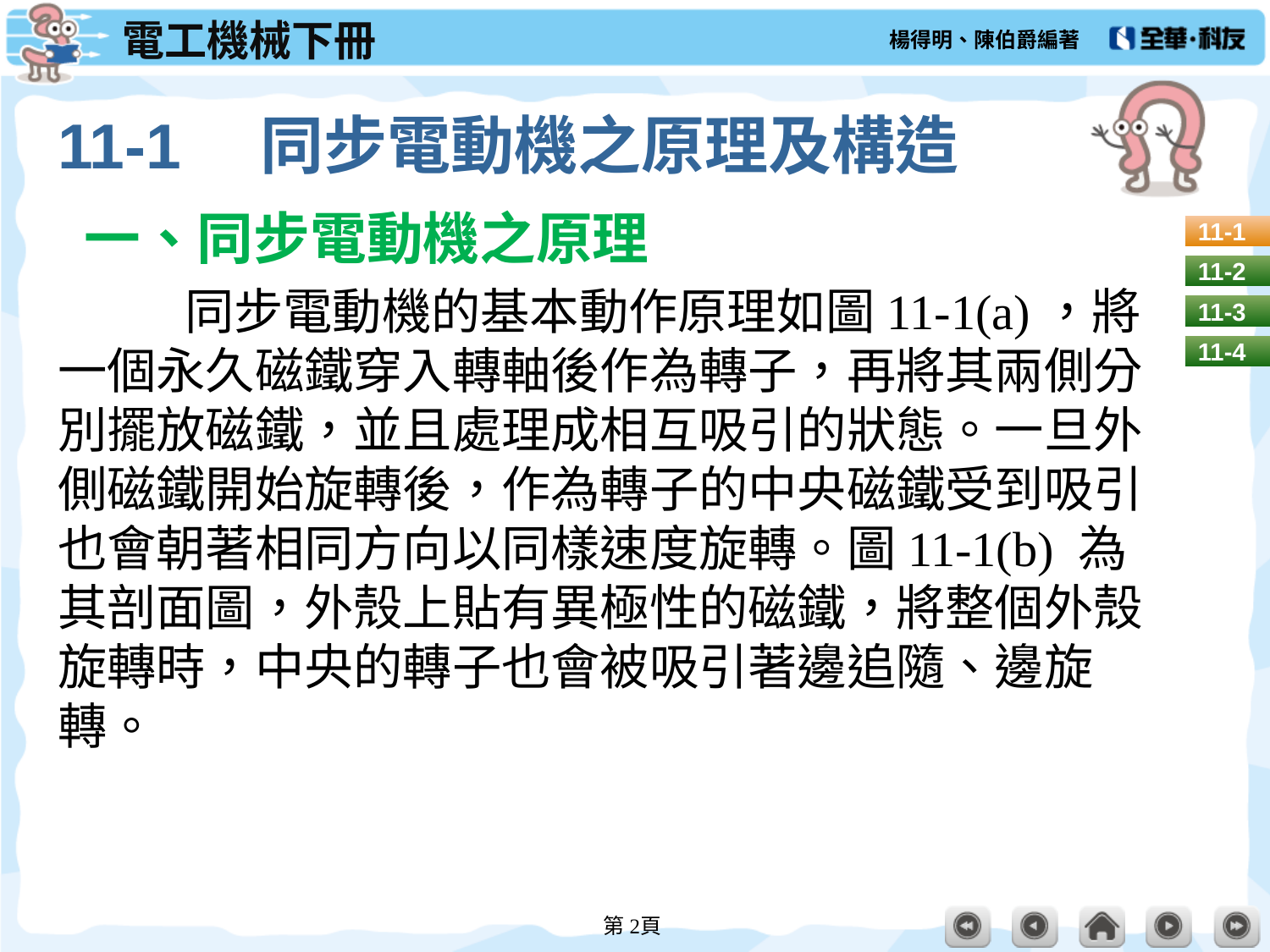

# 11-1　同步電動機之原理及構造
 一、同步電動機之原理
	同步電動機的基本動作原理如圖11-1(a)，將一個永久磁鐵穿入轉軸後作為轉子，再將其兩側分別擺放磁鐵，並且處理成相互吸引的狀態。一旦外側磁鐵開始旋轉後，作為轉子的中央磁鐵受到吸引也會朝著相同方向以同樣速度旋轉。圖11-1(b) 為其剖面圖，外殼上貼有異極性的磁鐵，將整個外殼旋轉時，中央的轉子也會被吸引著邊追隨、邊旋轉。